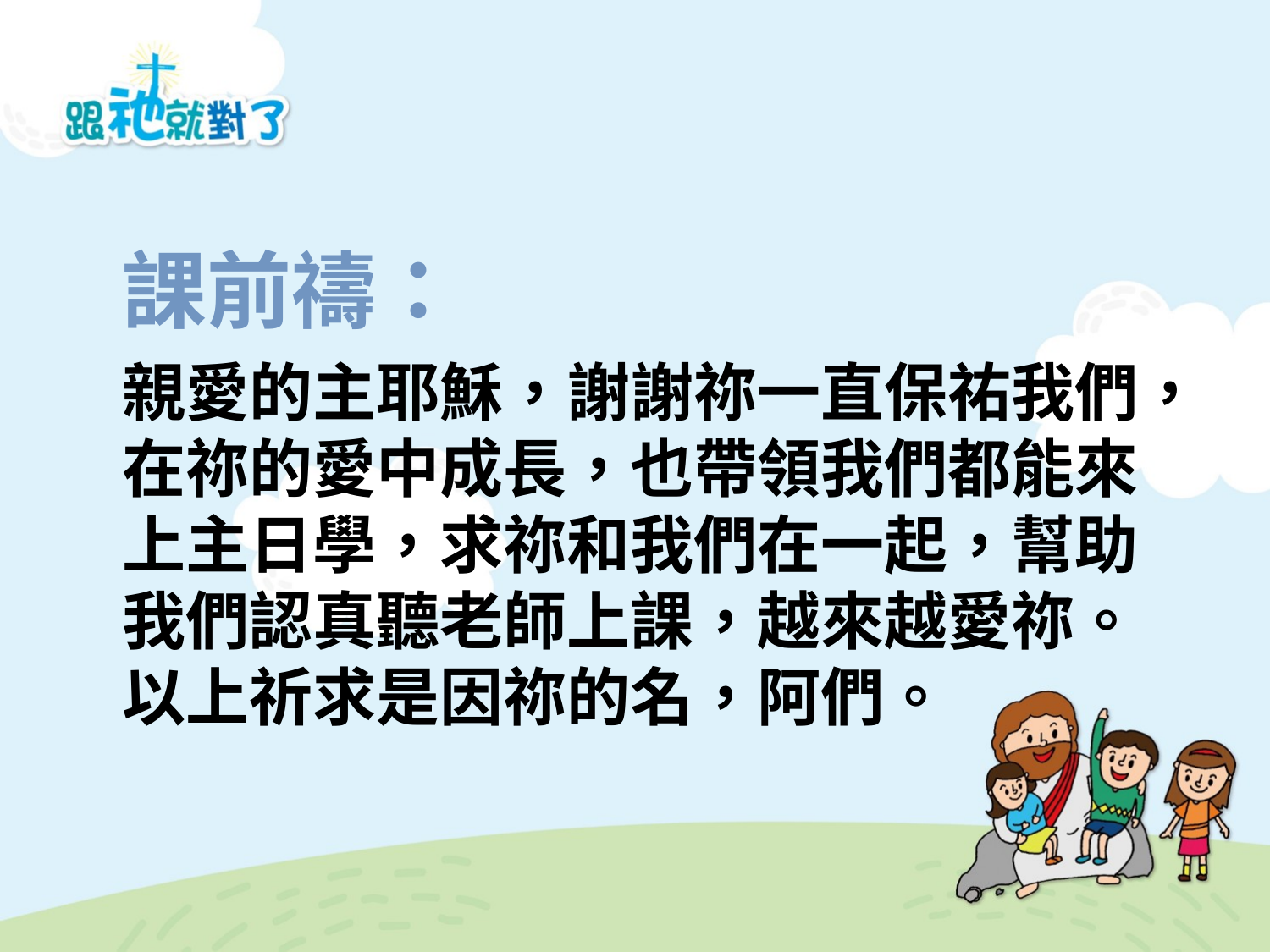

課前禱：
親愛的主耶穌，謝謝祢一直保祐我們，在祢的愛中成長，也帶領我們都能來上主日學，求祢和我們在一起，幫助我們認真聽老師上課，越來越愛祢。以上祈求是因祢的名，阿們。